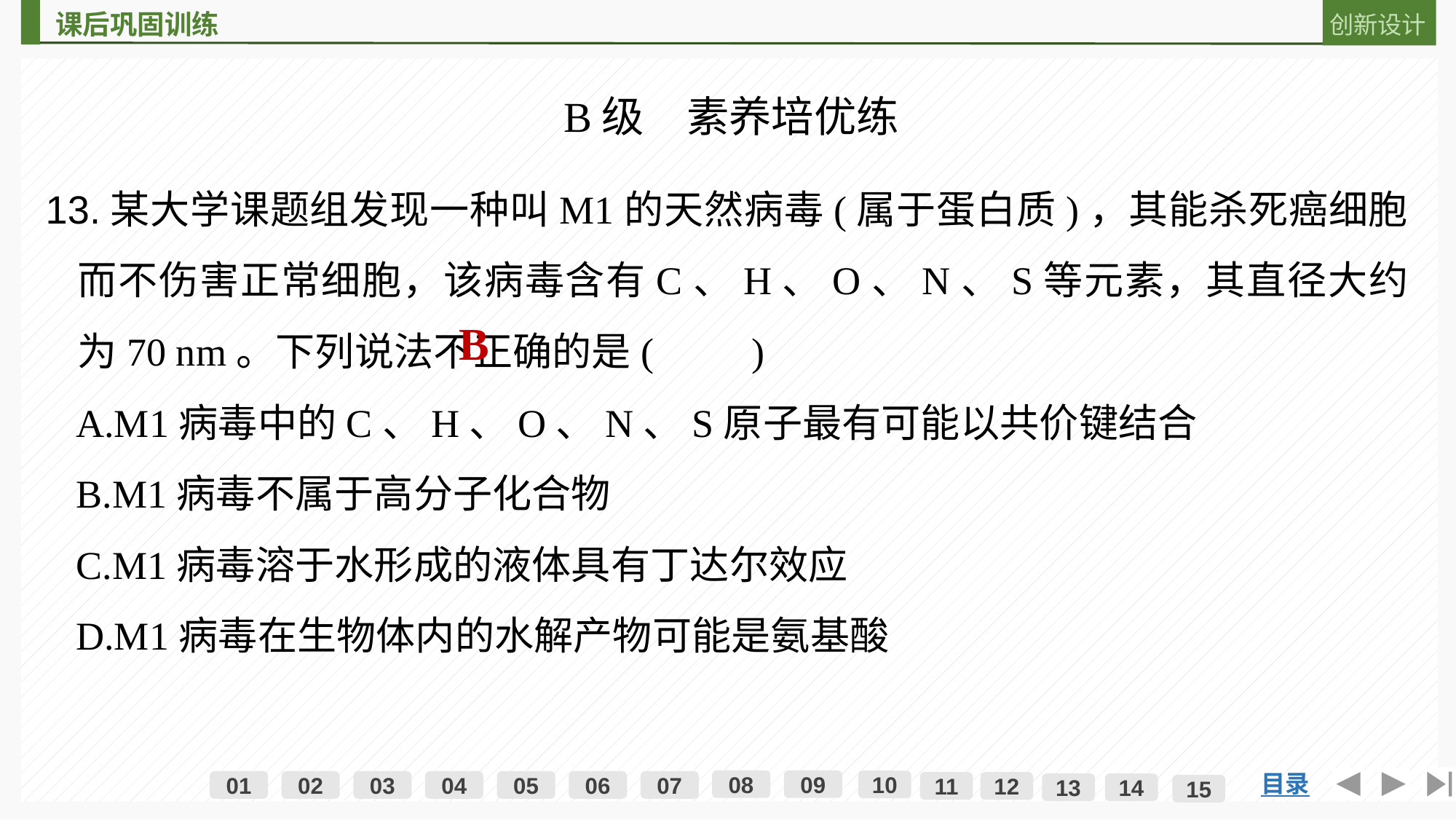

B级　素养培优练
13.某大学课题组发现一种叫M1的天然病毒(属于蛋白质)，其能杀死癌细胞而不伤害正常细胞，该病毒含有C、H、O、N、S等元素，其直径大约为70 nm。下列说法不正确的是(　　)
B
A.M1病毒中的C、H、O、N、S原子最有可能以共价键结合
B.M1病毒不属于高分子化合物
C.M1病毒溶于水形成的液体具有丁达尔效应
D.M1病毒在生物体内的水解产物可能是氨基酸